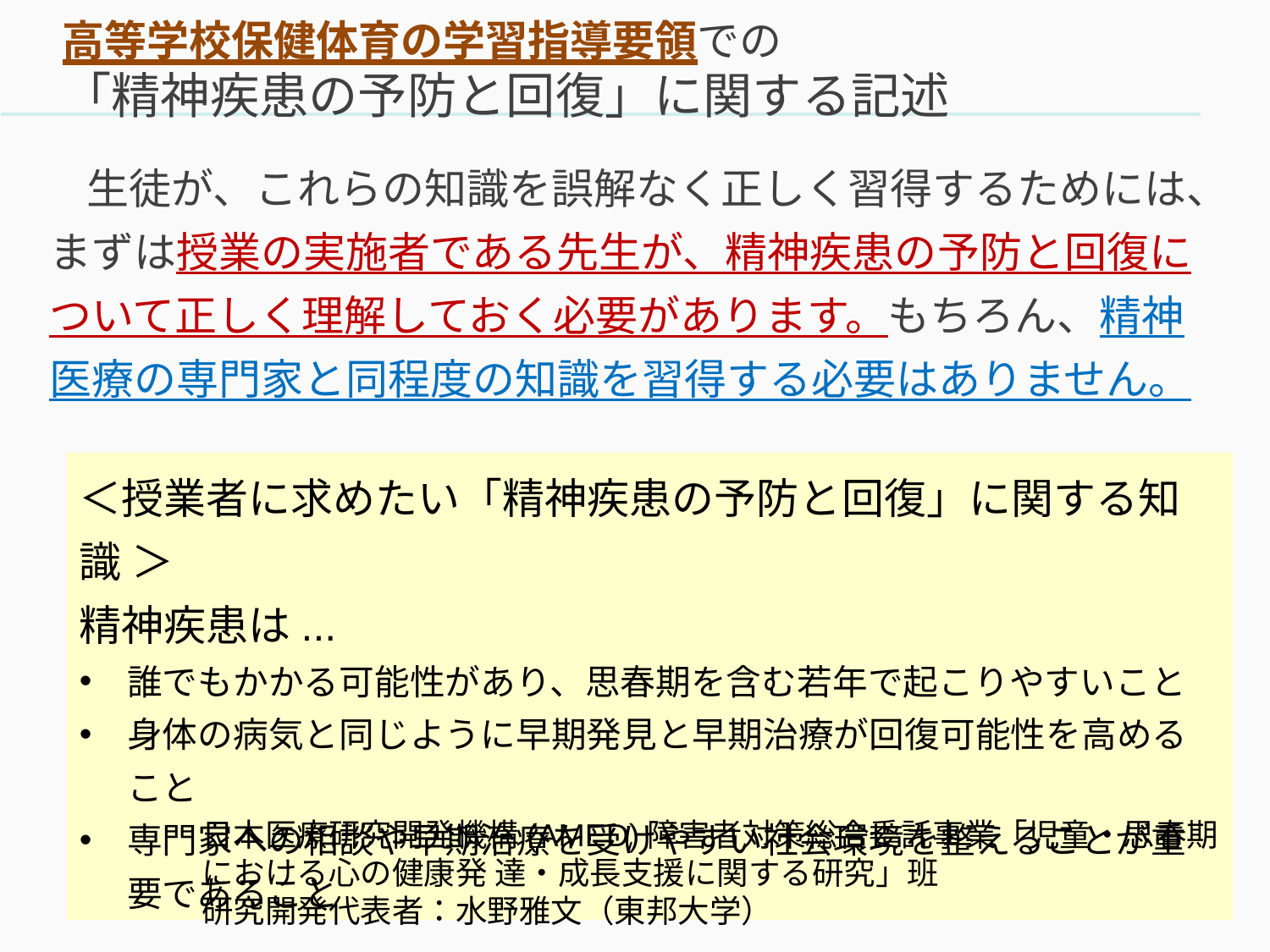

# 高等学校保健体育の学習指導要領での 「精神疾患の予防と回復」に関する記述
生徒が、これらの知識を誤解なく正しく習得するためには、まずは授業の実施者である先生が、精神疾患の予防と回復について正しく理解しておく必要があります。もちろん、精神医療の専門家と同程度の知識を習得する必要はありません。
＜授業者に求めたい「精神疾患の予防と回復」に関する知識 ＞
精神疾患は...
誰でもかかる可能性があり、思春期を含む若年で起こりやすいこと
身体の病気と同じように早期発見と早期治療が回復可能性を高めること
専門家への相談や早期治療を受けやすい社会環境を整えることが重要であること
日本医療研究開発機構(AMED)障害者対策総合委託事業「児童・思春期における心の健康発 達・成長支援に関する研究」班
研究開発代表者：水野雅文（東邦大学）